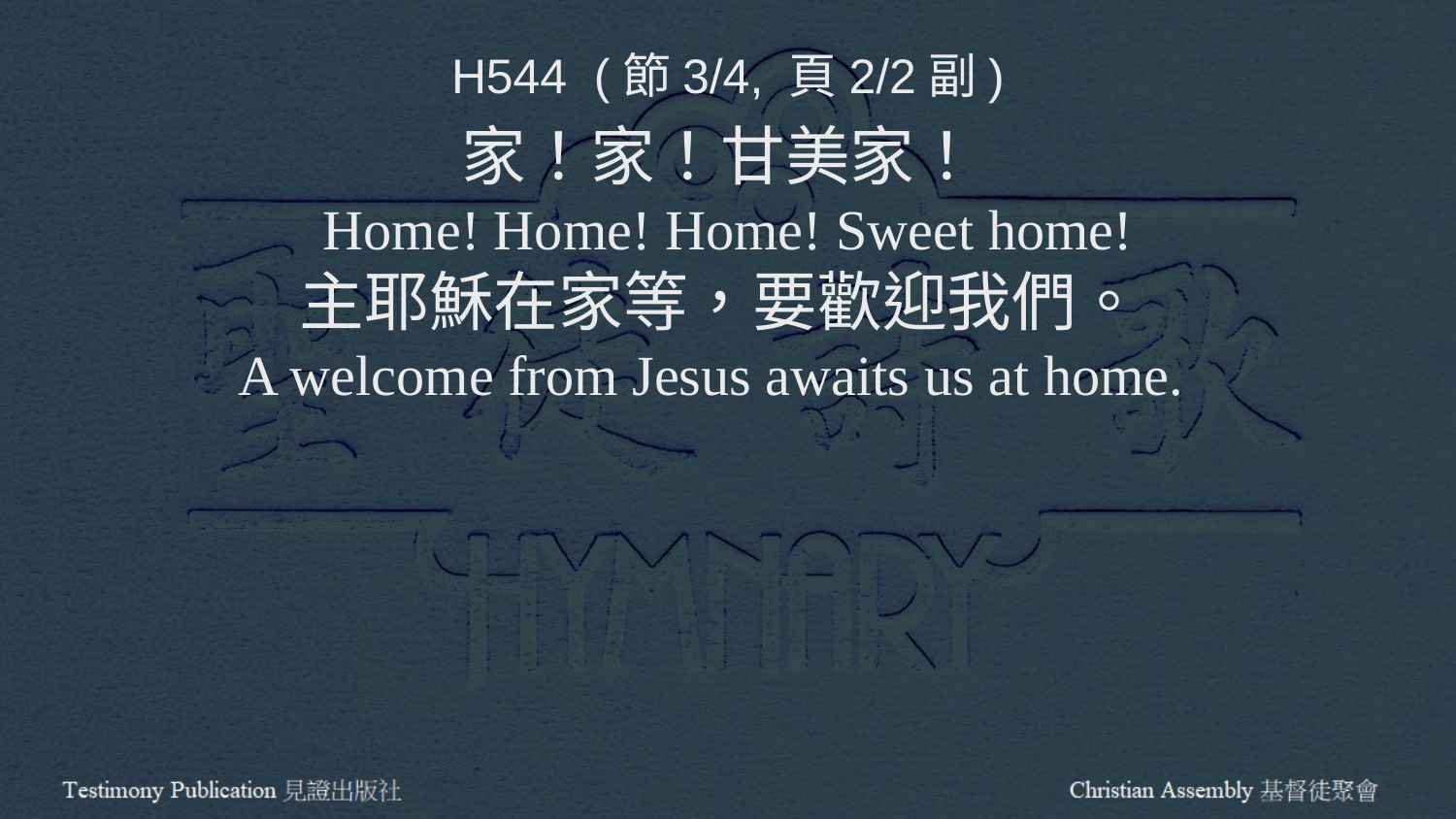

H544  (節3/4, 頁2/2副)
家！家！甘美家！
Home! Home! Home! Sweet home!
主耶穌在家等，要歡迎我們。
A welcome from Jesus awaits us at home.